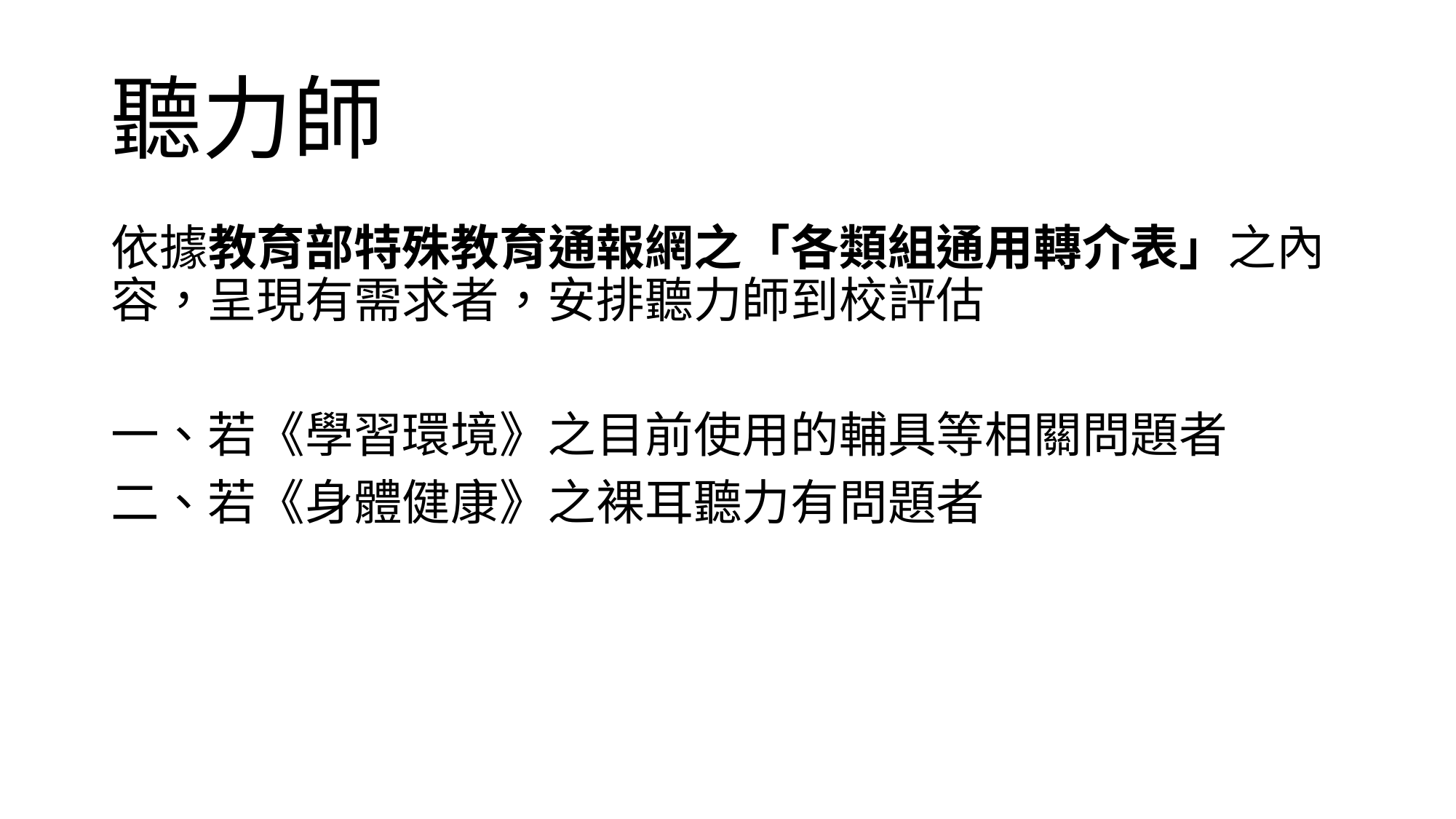

# 聽力師
依據教育部特殊教育通報網之「各類組通用轉介表」之內容，呈現有需求者，安排聽力師到校評估

一、若《學習環境》之目前使用的輔具等相關問題者
二、若《身體健康》之裸耳聽力有問題者